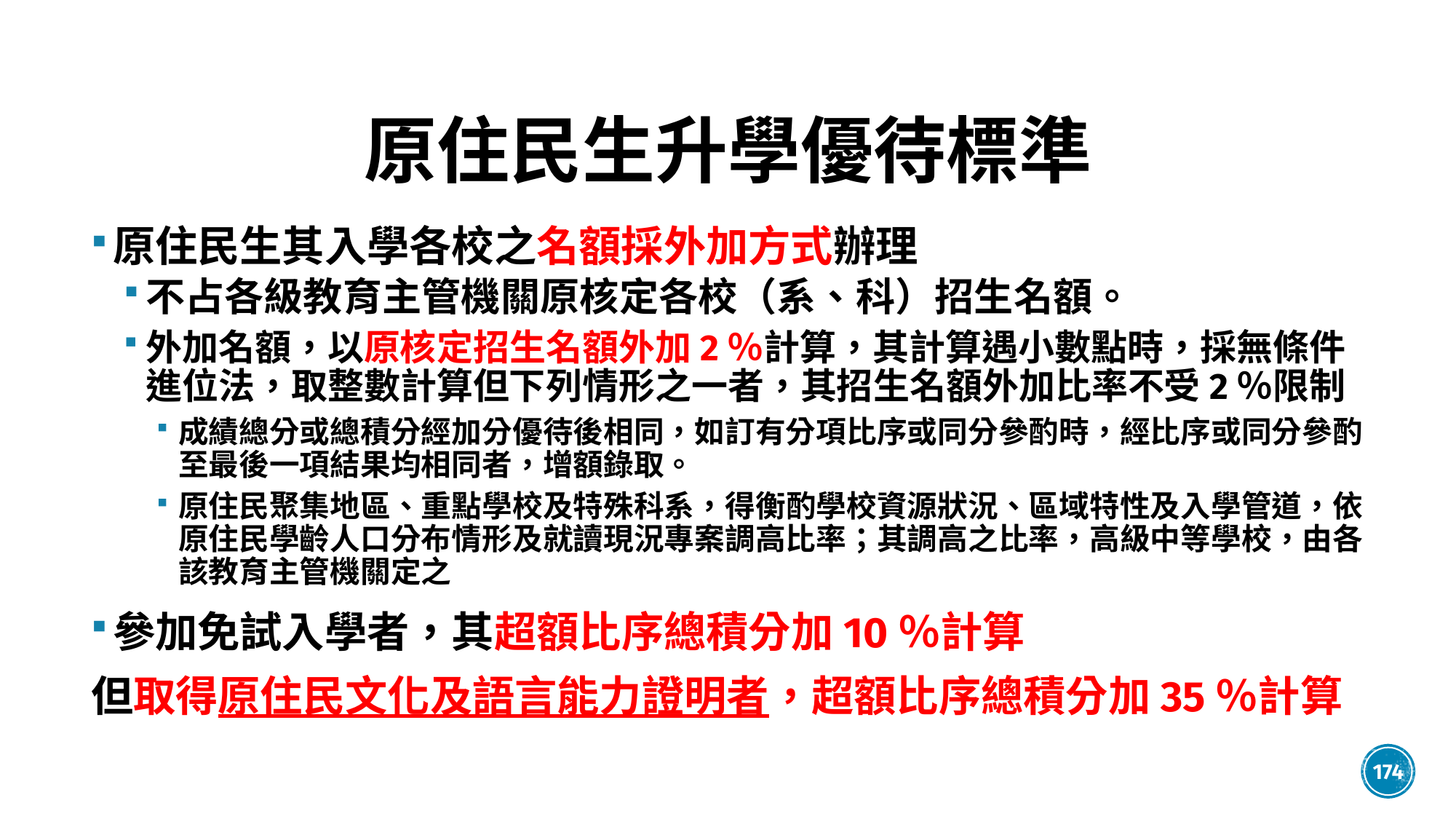

# 原住民生升學優待標準
原住民生其入學各校之名額採外加方式辦理
不占各級教育主管機關原核定各校（系、科）招生名額。
外加名額，以原核定招生名額外加2％計算，其計算遇小數點時，採無條件進位法，取整數計算但下列情形之一者，其招生名額外加比率不受2％限制
成績總分或總積分經加分優待後相同，如訂有分項比序或同分參酌時，經比序或同分參酌至最後一項結果均相同者，增額錄取。
原住民聚集地區、重點學校及特殊科系，得衡酌學校資源狀況、區域特性及入學管道，依原住民學齡人口分布情形及就讀現況專案調高比率；其調高之比率，高級中等學校，由各該教育主管機關定之
參加免試入學者，其超額比序總積分加10％計算
但取得原住民文化及語言能力證明者，超額比序總積分加35％計算
174